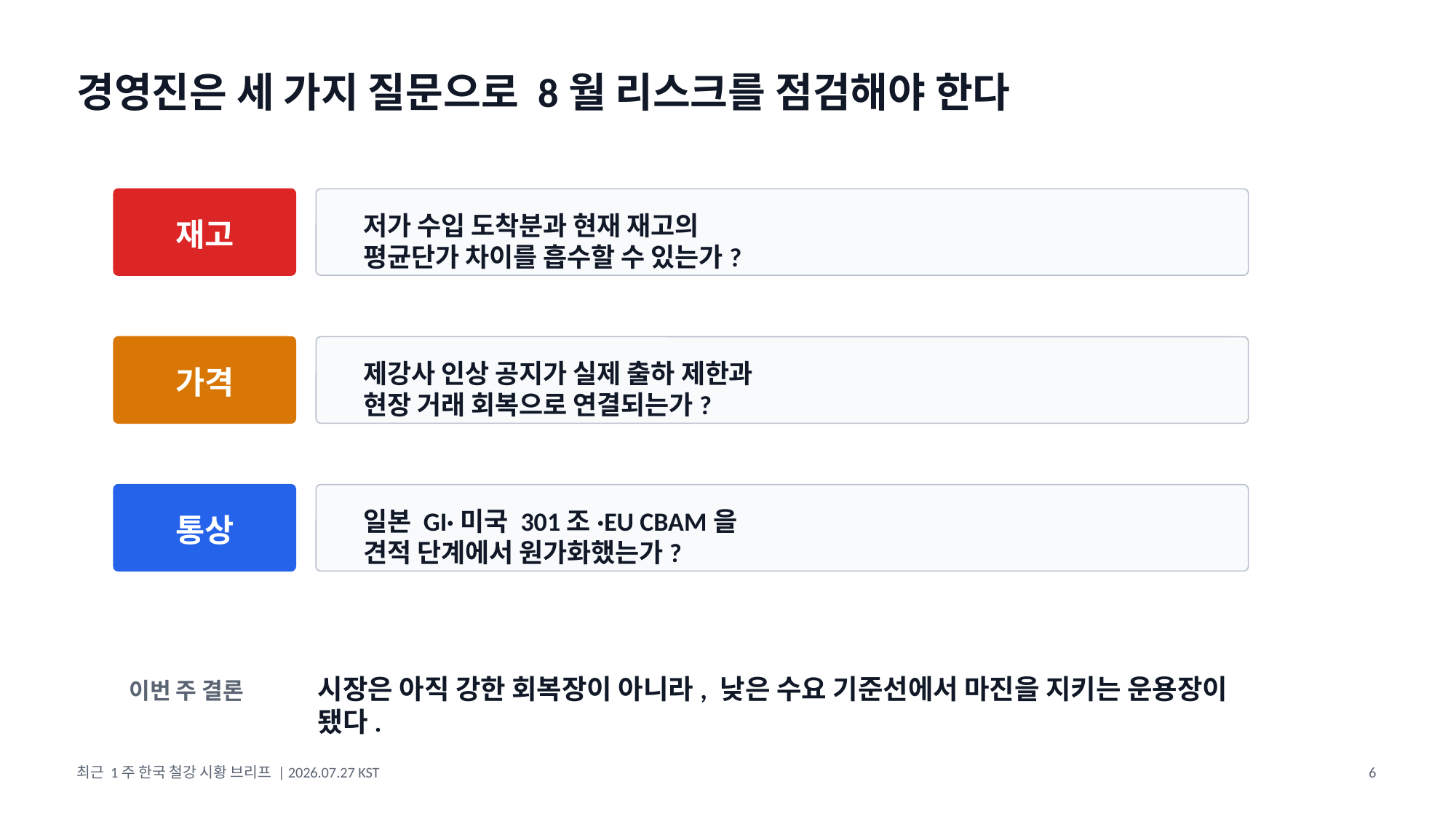

경영진은 세 가지 질문으로 8월 리스크를 점검해야 한다

저가 수입 도착분과 현재 재고의
평균단가 차이를 흡수할 수 있는가?
재고

제강사 인상 공지가 실제 출하 제한과
현장 거래 회복으로 연결되는가?
가격

일본 GI·미국 301조·EU CBAM을
견적 단계에서 원가화했는가?
통상
시장은 아직 강한 회복장이 아니라, 낮은 수요 기준선에서 마진을 지키는 운용장이 됐다.
이번 주 결론
최근 1주 한국 철강 시황 브리프 | 2026.07.27 KST
6